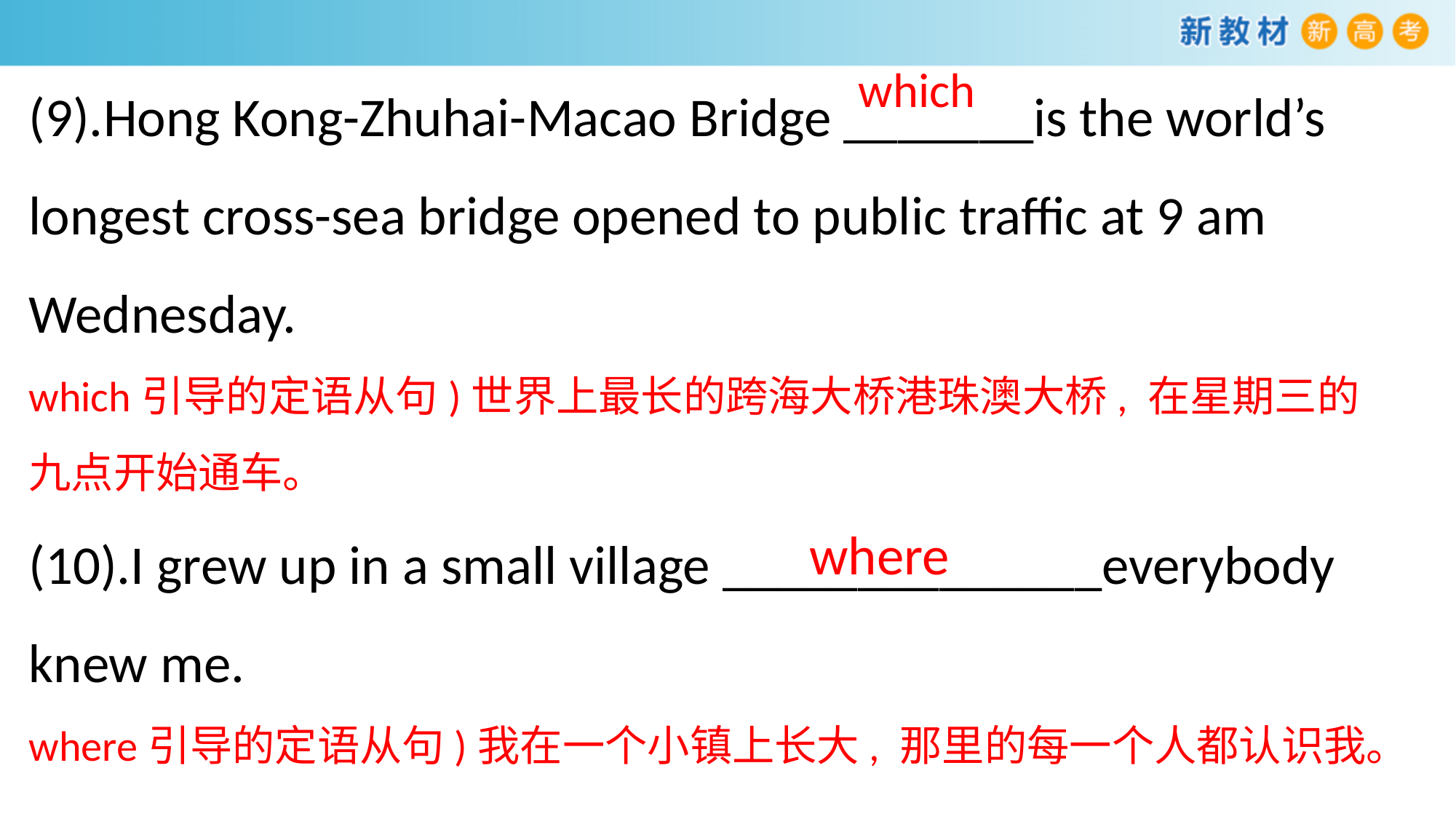

(9).Hong Kong-Zhuhai-Macao Bridge _______is the world’s longest cross-sea bridge opened to public traffic at 9 am Wednesday.
which引导的定语从句)世界上最长的跨海大桥港珠澳大桥, 在星期三的九点开始通车。
(10).I grew up in a small village ______________everybody knew me.
where引导的定语从句)我在一个小镇上长大, 那里的每一个人都认识我。
which
where